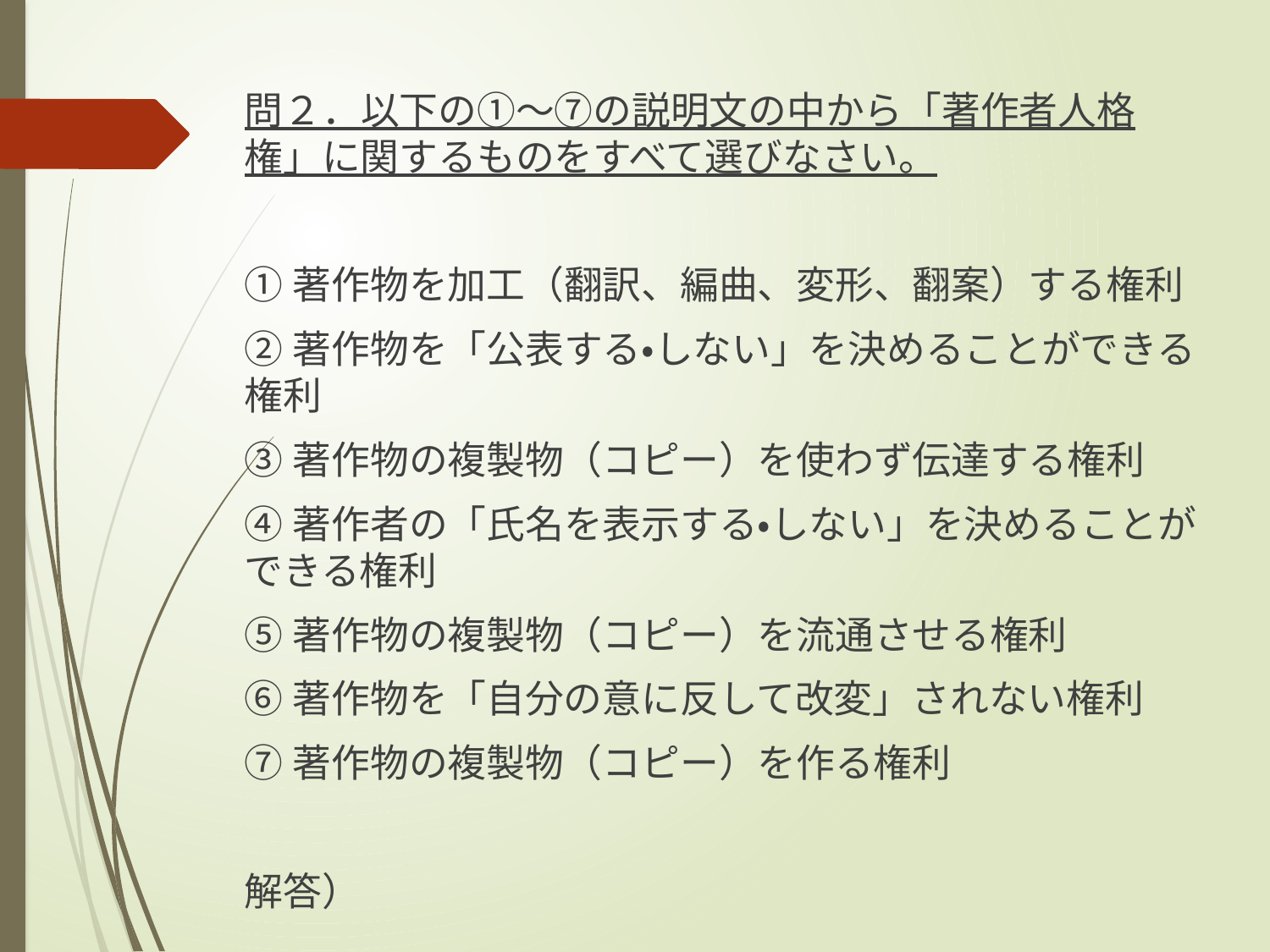

問２．以下の①～⑦の説明文の中から「著作者人格権」に関するものをすべて選びなさい。

①著作物を加工（翻訳、編曲、変形、翻案）する権利
②著作物を「公表する・しない」を決めることができる権利
③著作物の複製物（コピー）を使わず伝達する権利
④著作者の「氏名を表示する・しない」を決めることができる権利
⑤著作物の複製物（コピー）を流通させる権利
⑥著作物を「自分の意に反して改変」されない権利
⑦著作物の複製物（コピー）を作る権利

解答）